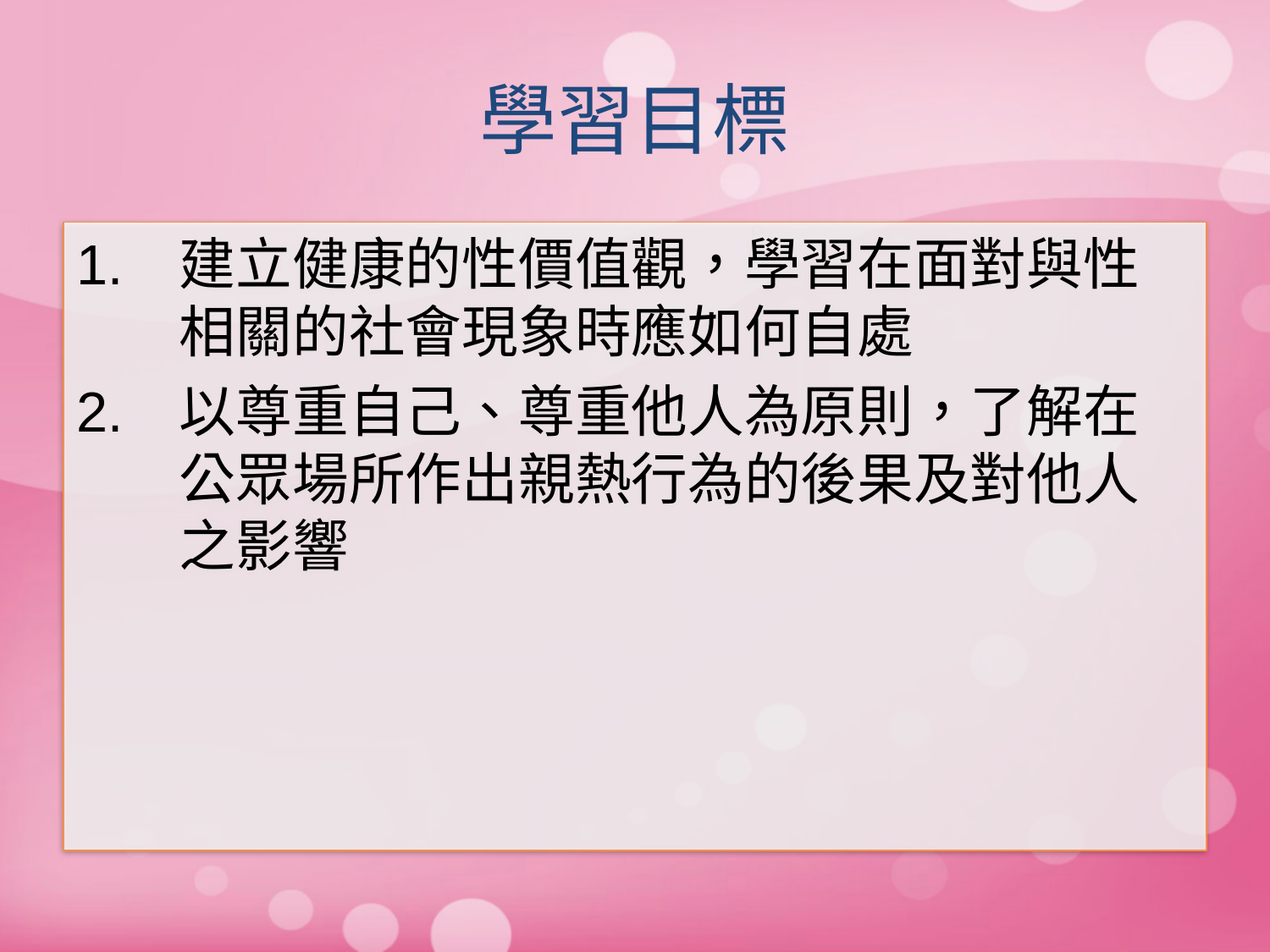

# 學習目標
建立健康的性價值觀，學習在面對與性相關的社會現象時應如何自處
以尊重自己、尊重他人為原則，了解在公眾場所作出親熱行為的後果及對他人之影響